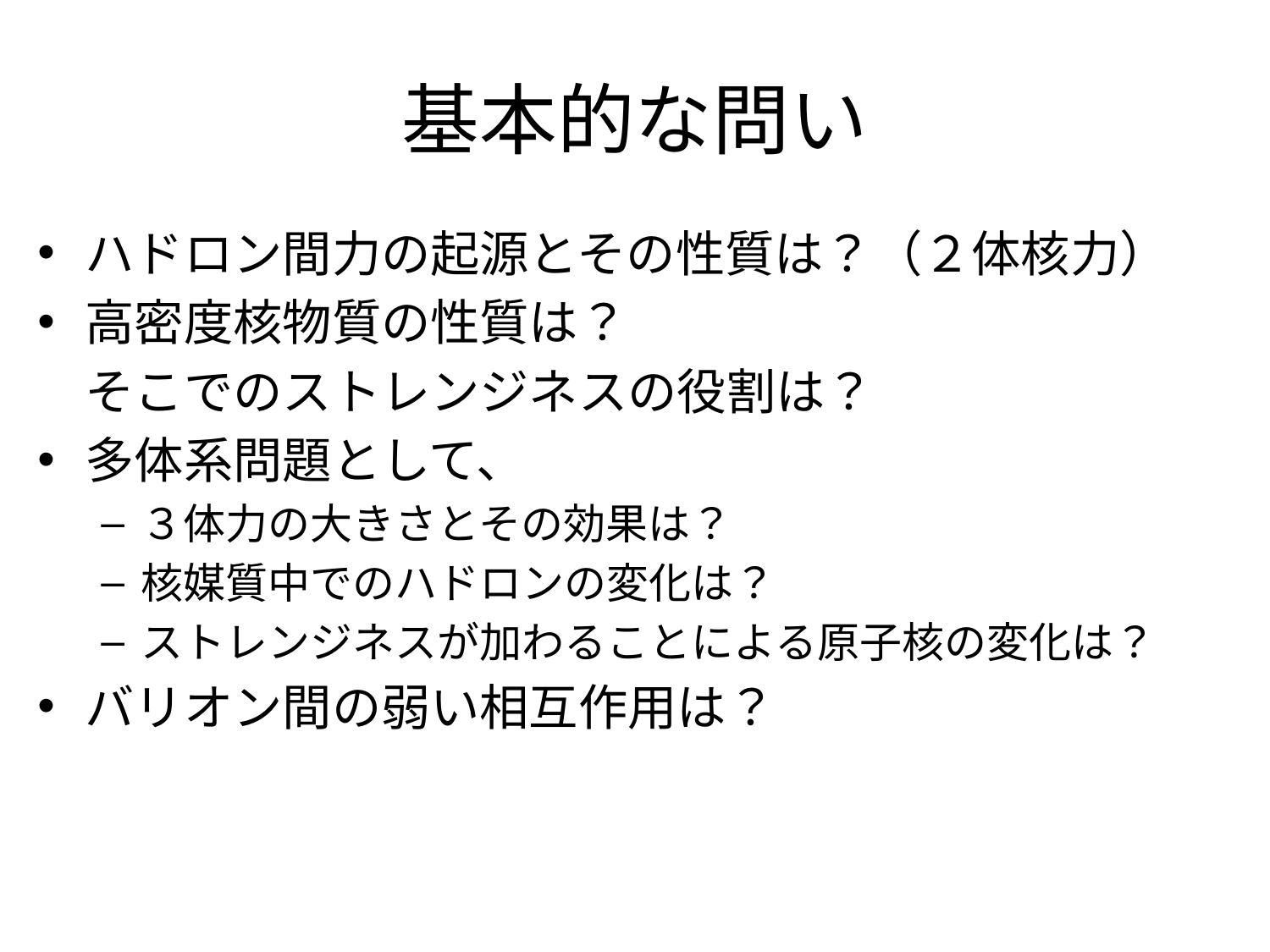

# 基本的な問い
ハドロン間力の起源とその性質は？（２体核力）
高密度核物質の性質は？
	そこでのストレンジネスの役割は？
多体系問題として、
３体力の大きさとその効果は？
核媒質中でのハドロンの変化は？
ストレンジネスが加わることによる原子核の変化は？
バリオン間の弱い相互作用は？